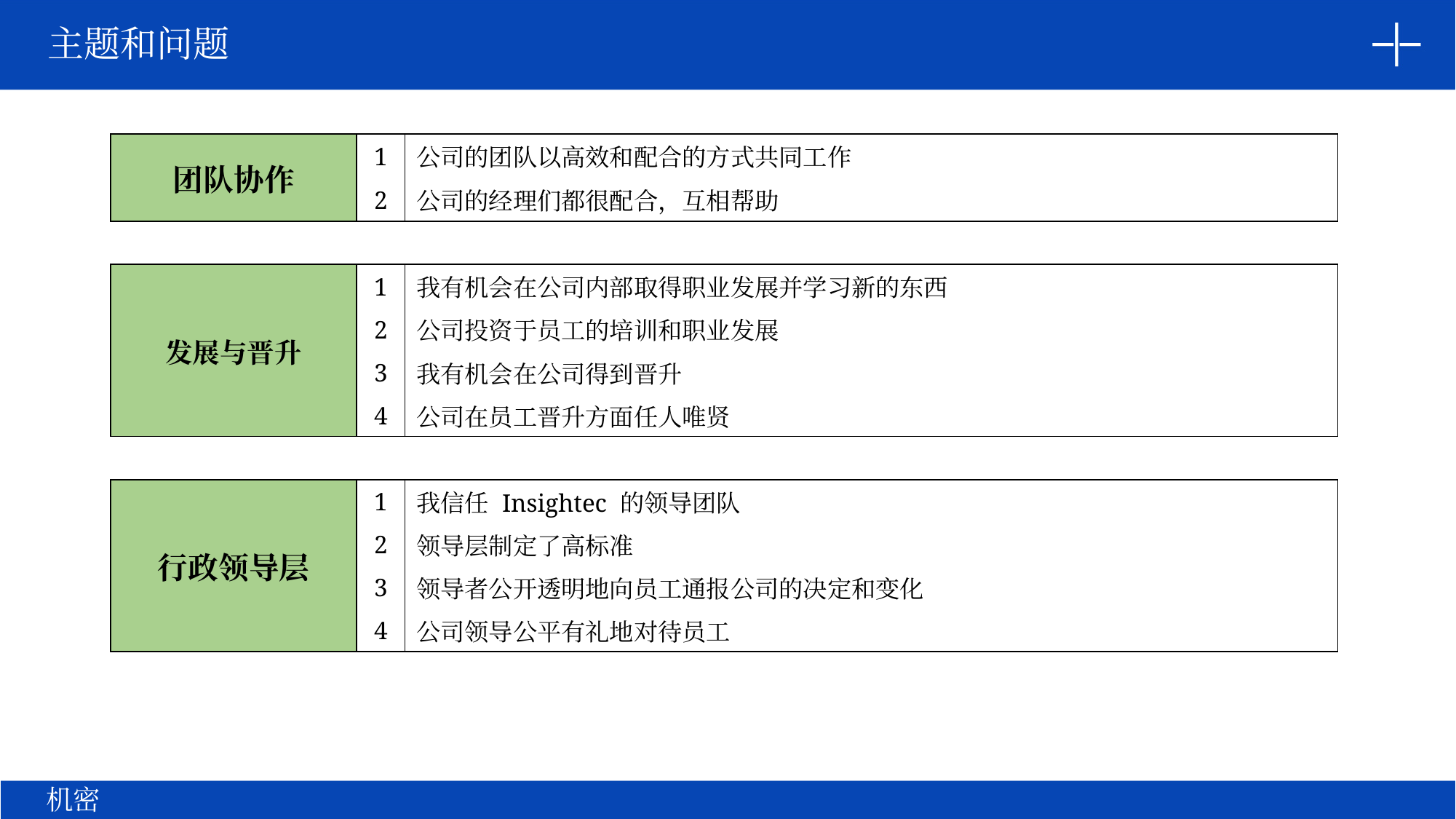

主题和问题
| 团队协作 | 1 | 公司的团队以高效和配合的方式共同工作 |
| --- | --- | --- |
|  | 2 | 公司的经理们都很配合，互相帮助 |
|  | 24 | development and promotion |
| 发展与晋升 | 1 | 我有机会在公司内部取得职业发展并学习新的东西 |
|  | 2 | 公司投资于员工的培训和职业发展 |
|  | 3 | 我有机会在公司得到晋升 |
|  | 4 | 公司在员工晋升方面任人唯贤 |
|  |  |  |
| 行政领导层 | 1 | 我信任 Insightec 的领导团队 |
|  | 2 | 领导层制定了高标准 |
|  | 3 | 领导者公开透明地向员工通报公司的决定和变化 |
|  | 4 | 公司领导公平有礼地对待员工 |